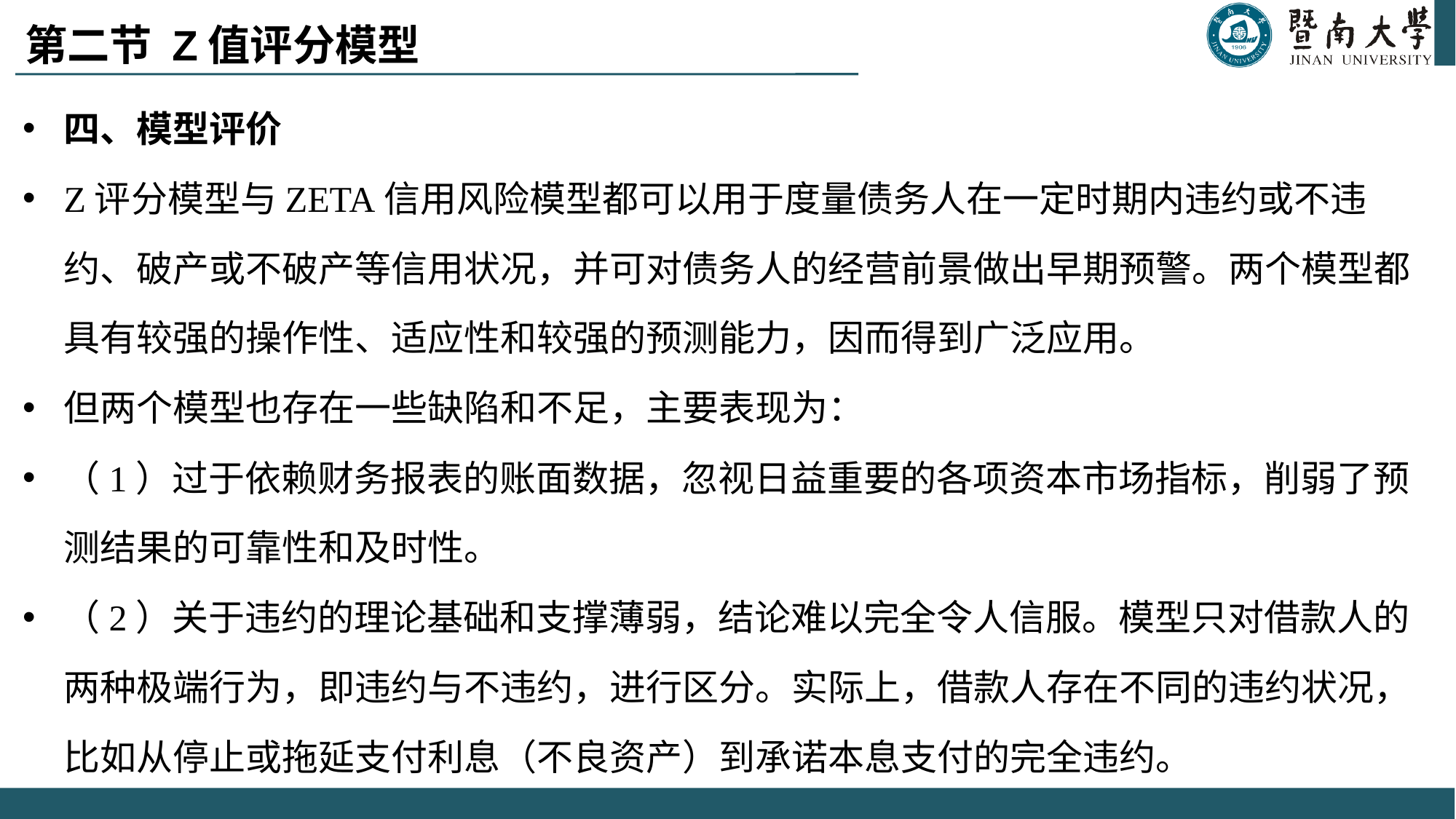

# 第二节 Z值评分模型
四、模型评价
Z评分模型与ZETA信用风险模型都可以用于度量债务人在一定时期内违约或不违约、破产或不破产等信用状况，并可对债务人的经营前景做出早期预警。两个模型都具有较强的操作性、适应性和较强的预测能力，因而得到广泛应用。
但两个模型也存在一些缺陷和不足，主要表现为：
（1）过于依赖财务报表的账面数据，忽视日益重要的各项资本市场指标，削弱了预测结果的可靠性和及时性。
（2）关于违约的理论基础和支撑薄弱，结论难以完全令人信服。模型只对借款人的两种极端行为，即违约与不违约，进行区分。实际上，借款人存在不同的违约状况，比如从停止或拖延支付利息（不良资产）到承诺本息支付的完全违约。